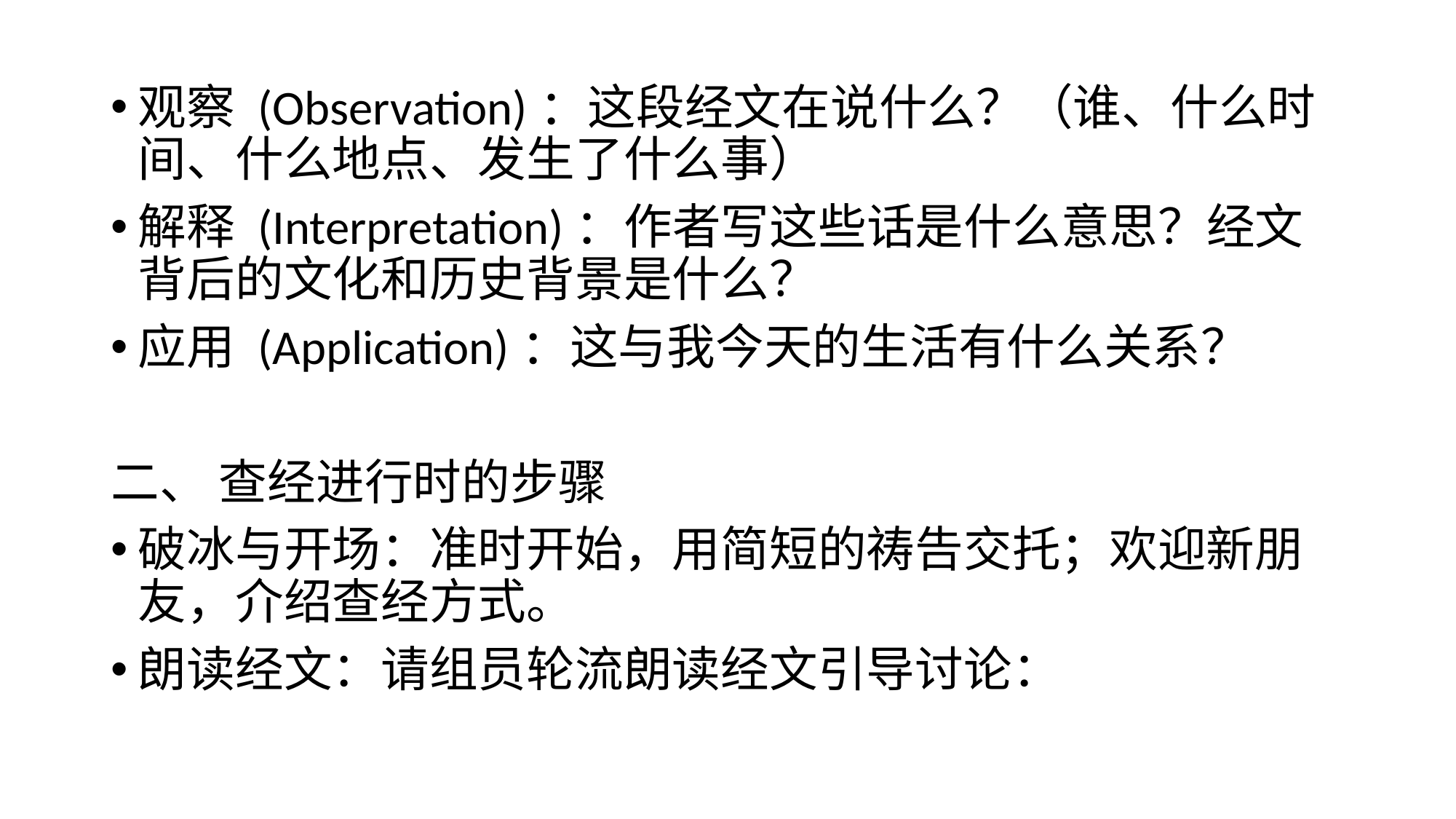

观察 (Observation)：这段经文在说什么？（谁、什么时间、什么地点、发生了什么事）
解释 (Interpretation)：作者写这些话是什么意思？经文背后的文化和历史背景是什么？
应用 (Application)：这与我今天的生活有什么关系？

二、 查经进行时的步骤
破冰与开场：准时开始，用简短的祷告交托；欢迎新朋友，介绍查经方式。
朗读经文：请组员轮流朗读经文引导讨论：